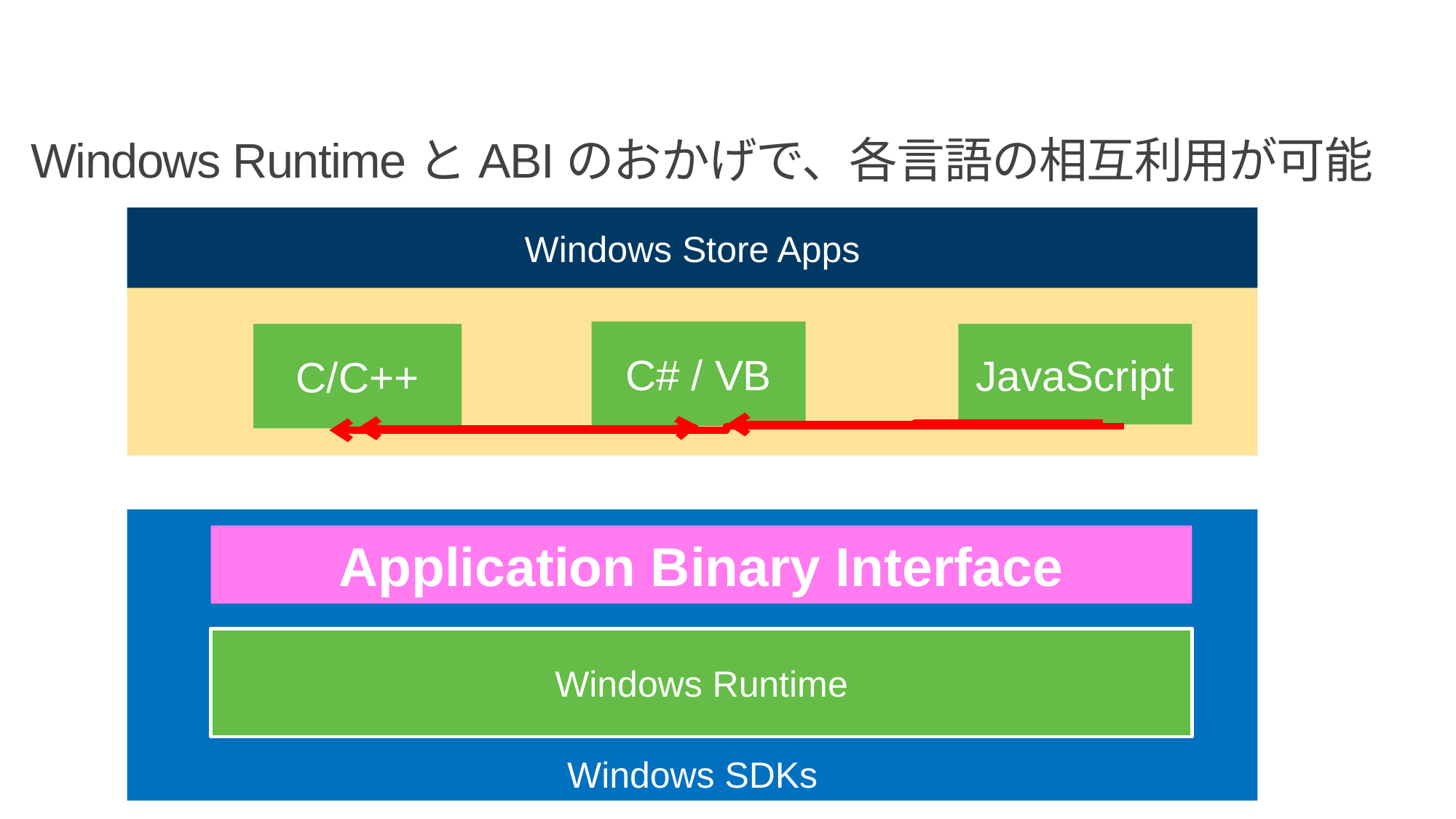

#
Windows RuntimeとABIのおかげで、各言語の相互利用が可能
Windows Store Apps

C# / VB
C/C++
JavaScript
Windows SDKs
Application Binary Interface
Windows Runtime